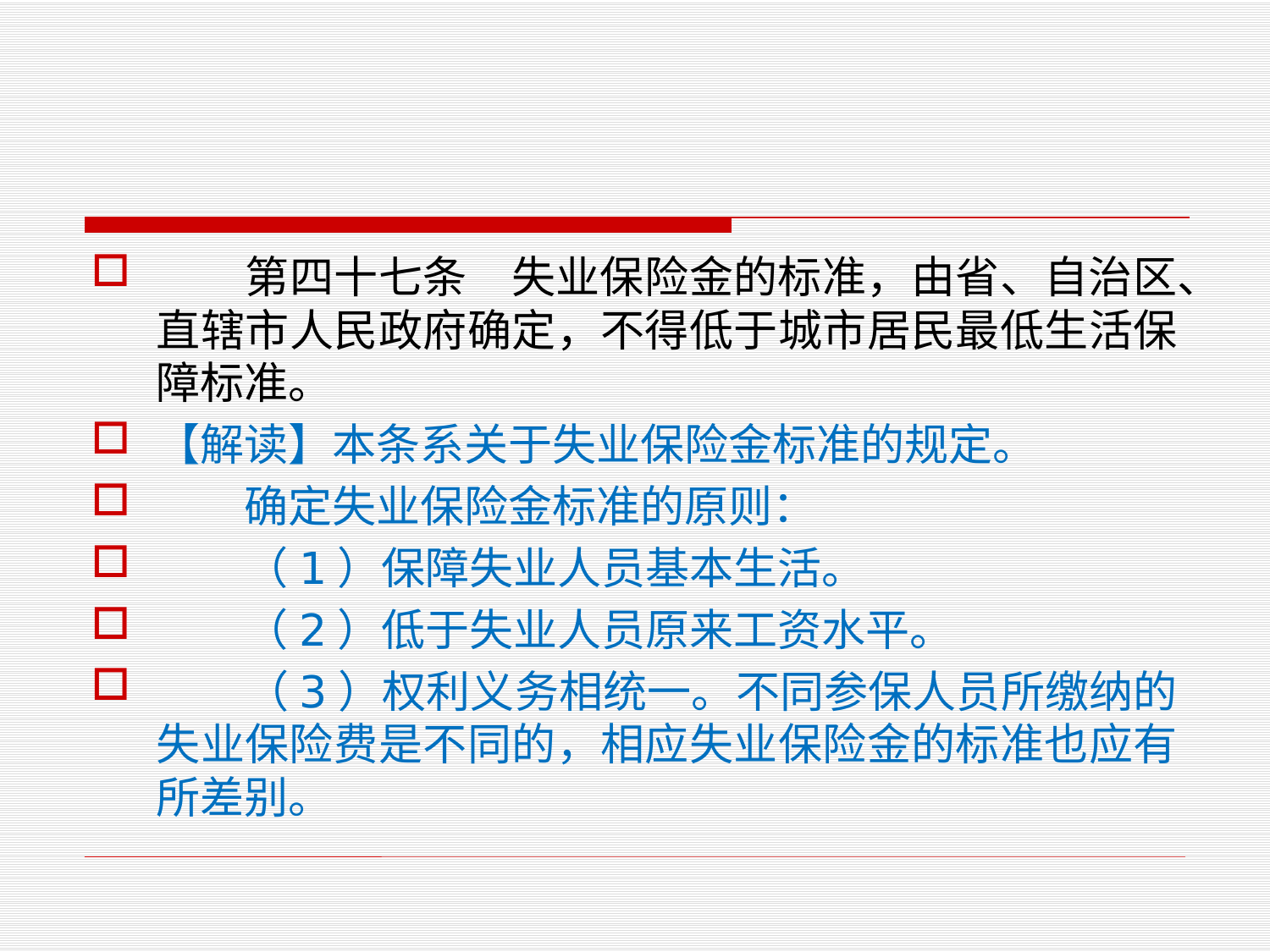

第四十七条　失业保险金的标准，由省、自治区、直辖市人民政府确定，不得低于城市居民最低生活保障标准。
【解读】本条系关于失业保险金标准的规定。
　　确定失业保险金标准的原则：
　　（1）保障失业人员基本生活。
　　（2）低于失业人员原来工资水平。
　　（3）权利义务相统一。不同参保人员所缴纳的失业保险费是不同的，相应失业保险金的标准也应有所差别。